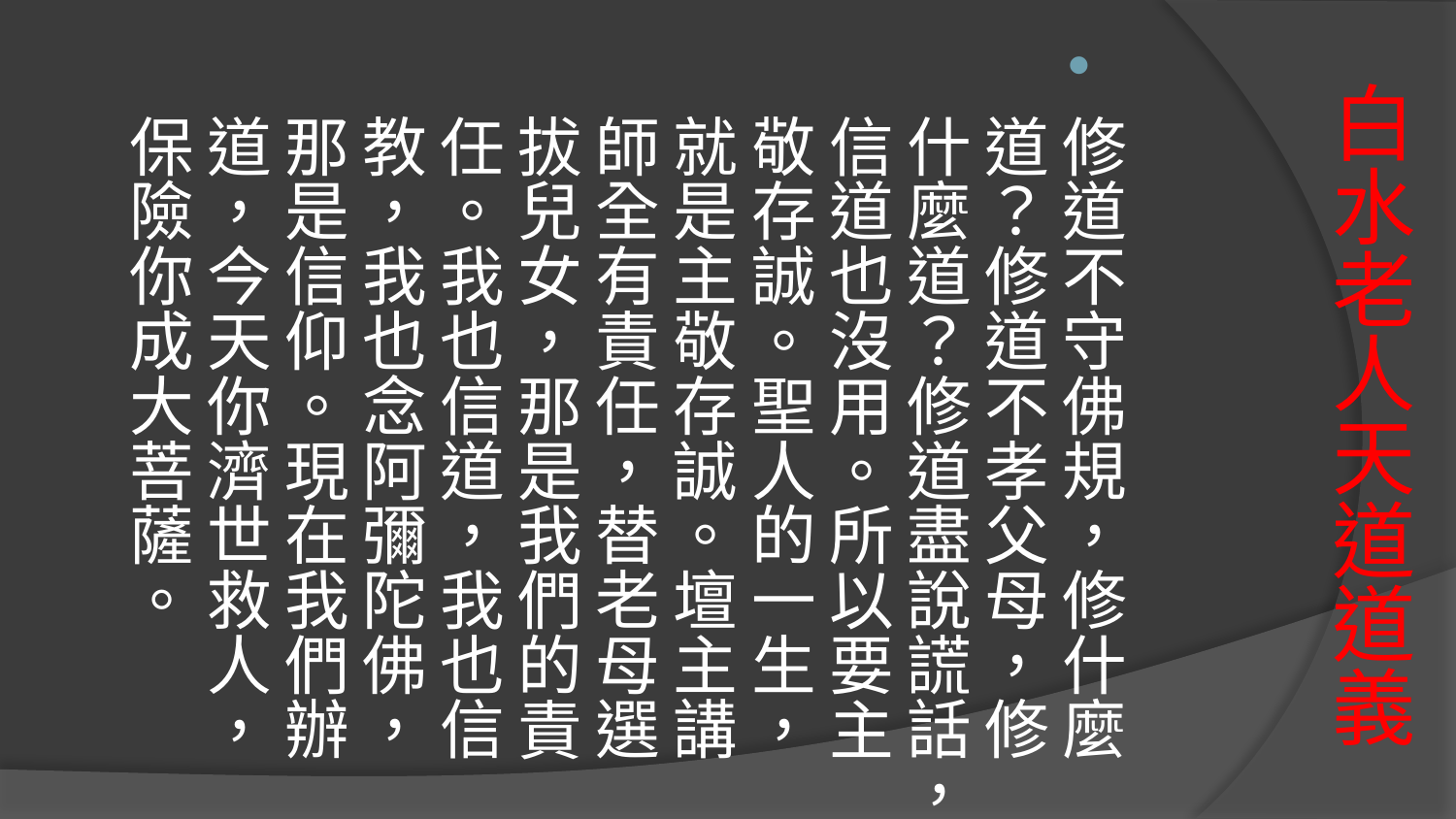

修道不守佛規，修什麼道？修道不孝父母，修什麼道？修道盡說謊話，信道也沒用。所以要主敬存誠。聖人的一生，就是主敬存誠。壇主講師全有責任，替老母選拔兒女，那是我們的責任。我也信道，我也信教，我也念阿彌陀佛，那是信仰。現在我們辦道，今天你濟世救人，保險你成大菩薩。

# 白水老人天道道義